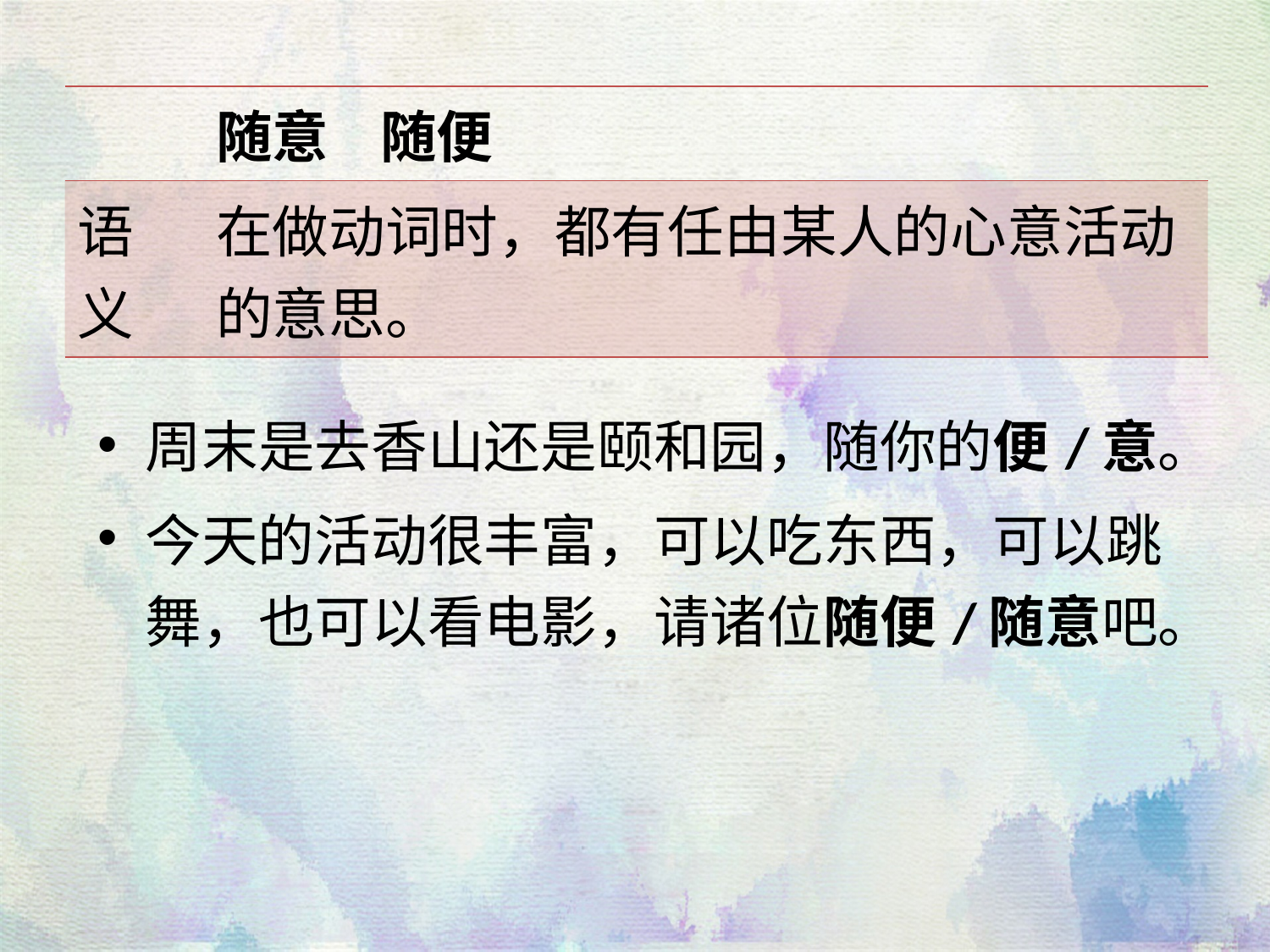

|  | 随意 随便 |
| --- | --- |
| 语义 | 在做动词时，都有任由某人的心意活动的意思。 |
周末是去香山还是颐和园，随你的便/意。
今天的活动很丰富，可以吃东西，可以跳舞，也可以看电影，请诸位随便/随意吧。